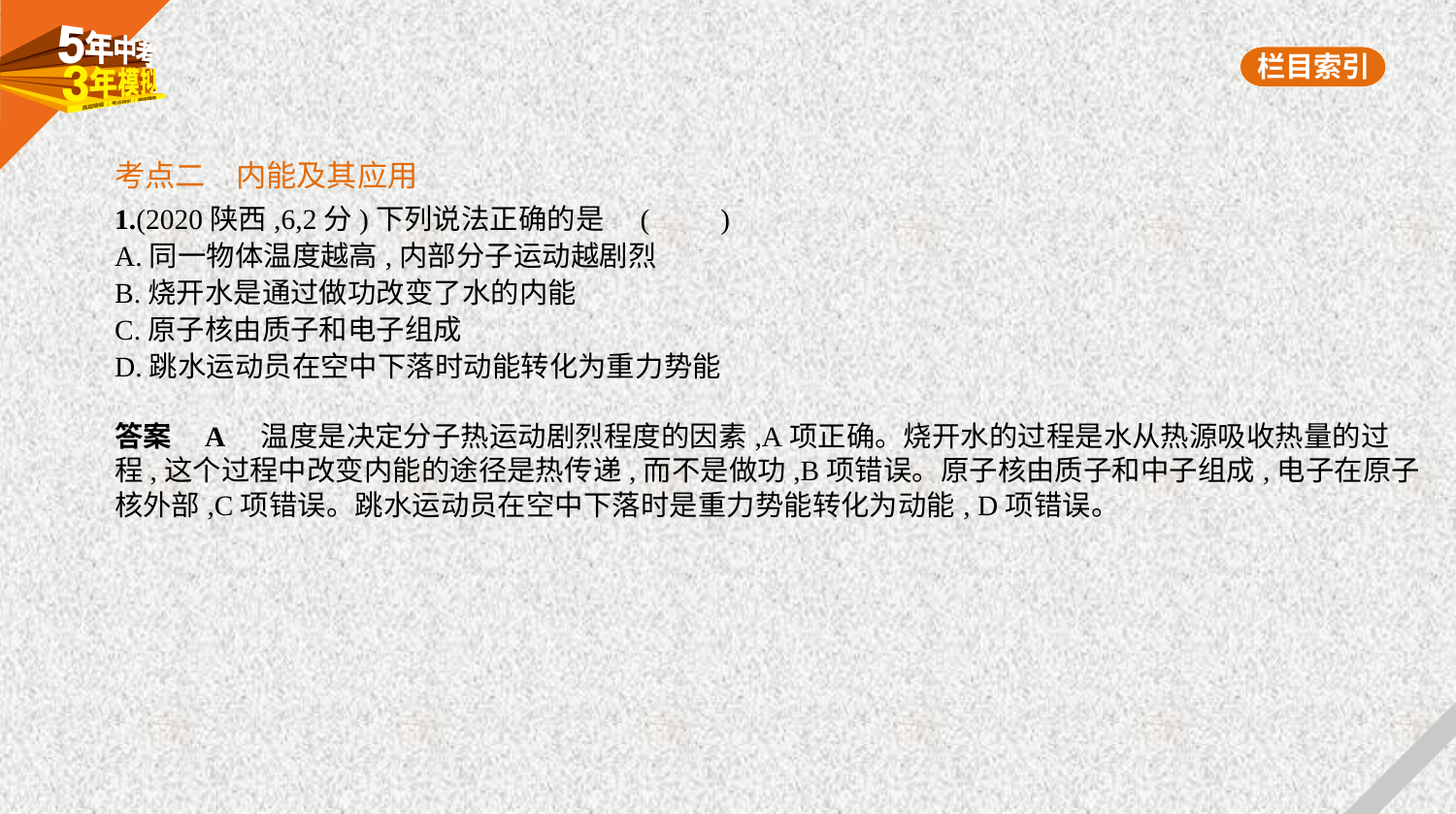

考点二　内能及其应用
1.(2020陕西,6,2分)下列说法正确的是 (　　)
A.同一物体温度越高,内部分子运动越剧烈
B.烧开水是通过做功改变了水的内能
C.原子核由质子和电子组成
D.跳水运动员在空中下落时动能转化为重力势能
答案    A　温度是决定分子热运动剧烈程度的因素,A项正确。烧开水的过程是水从热源吸收热量的过
程,这个过程中改变内能的途径是热传递,而不是做功,B项错误。原子核由质子和中子组成,电子在原子
核外部,C项错误。跳水运动员在空中下落时是重力势能转化为动能, D项错误。